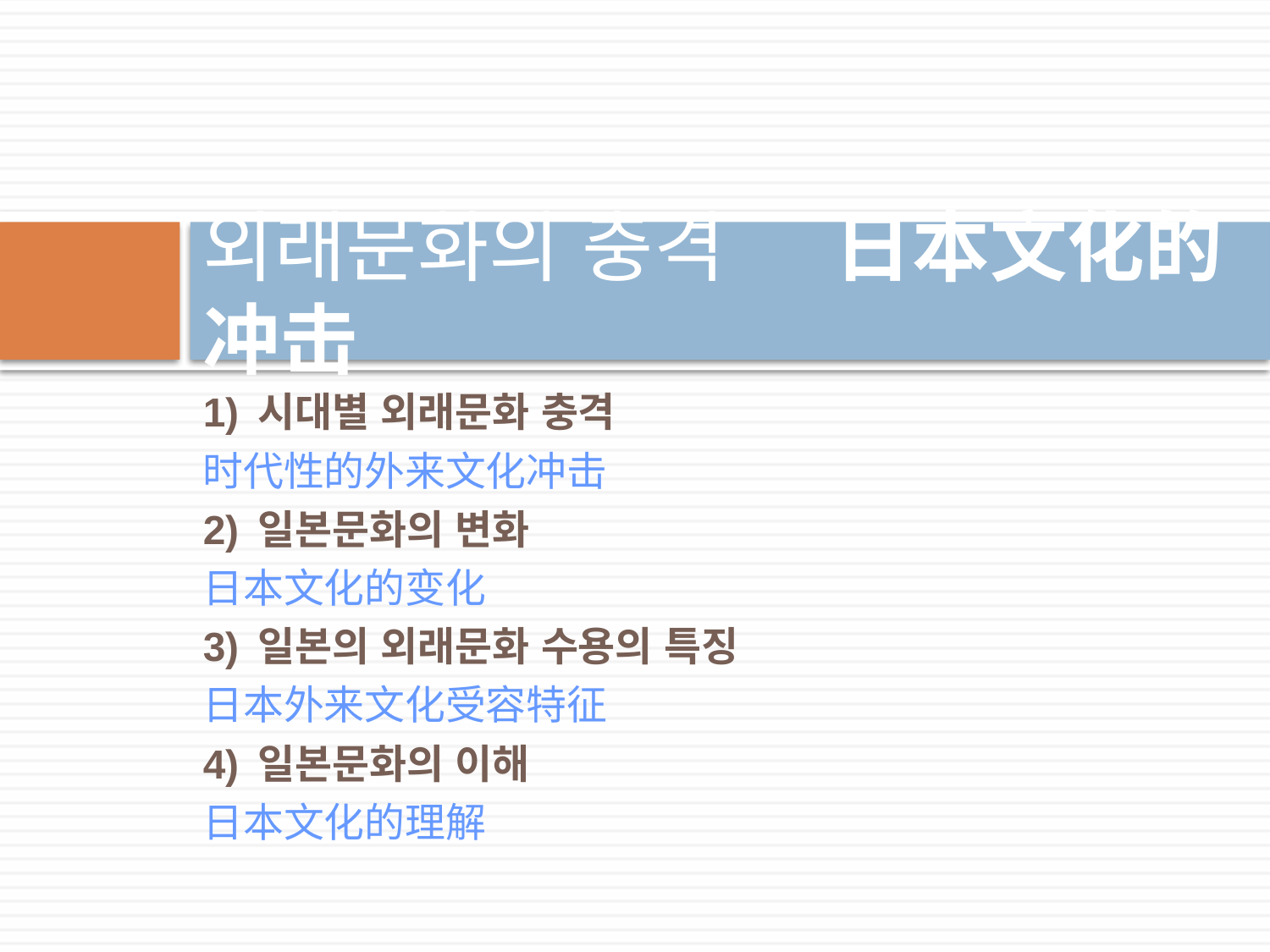

# 외래문화의 충격     日本文化的冲击
1) 시대별 외래문화 충격
时代性的外来文化冲击
2) 일본문화의 변화
日本文化的变化
3) 일본의 외래문화 수용의 특징
日本外来文化受容特征
4) 일본문화의 이해
日本文化的理解